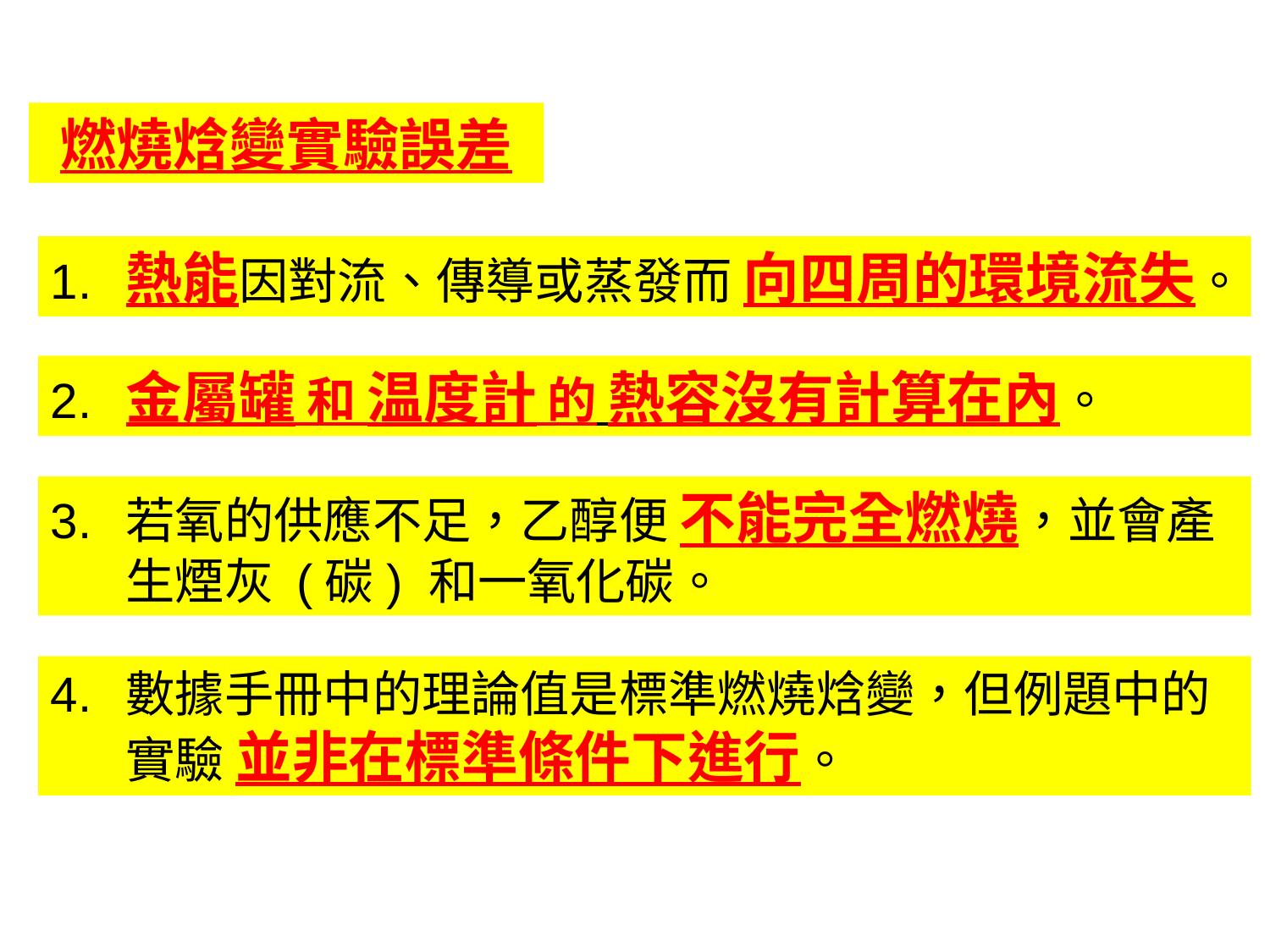

燃燒焓變實驗誤差
1. 	熱能因對流、傳導或蒸發而 向四周的環境流失。
2.	金屬罐 和 温度計 的 熱容沒有計算在內。
3. 	若氧的供應不足，乙醇便 不能完全燃燒，並會產生煙灰 (碳) 和一氧化碳。
4. 	數據手冊中的理論值是標準燃燒焓變，但例題中的實驗 並非在標準條件下進行。